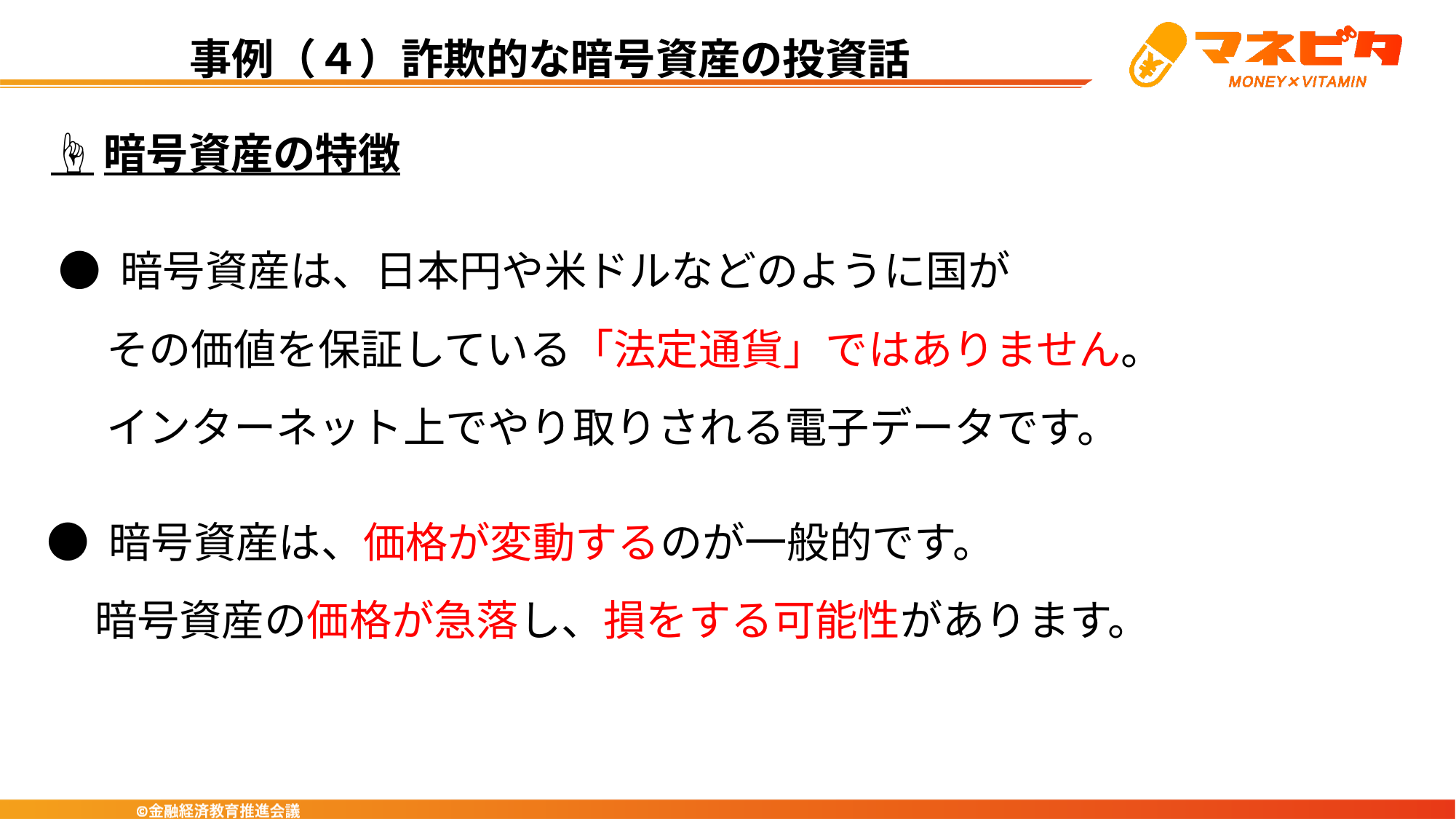

事例（４）詐欺的な暗号資産の投資話
☝暗号資産の特徴
● 暗号資産は、日本円や米ドルなどのように国が
    その価値を保証している「法定通貨」ではありません。
    インターネット上でやり取りされる電子データです。
● 暗号資産は、価格が変動するのが一般的です。
    暗号資産の価格が急落し、損をする可能性があります。